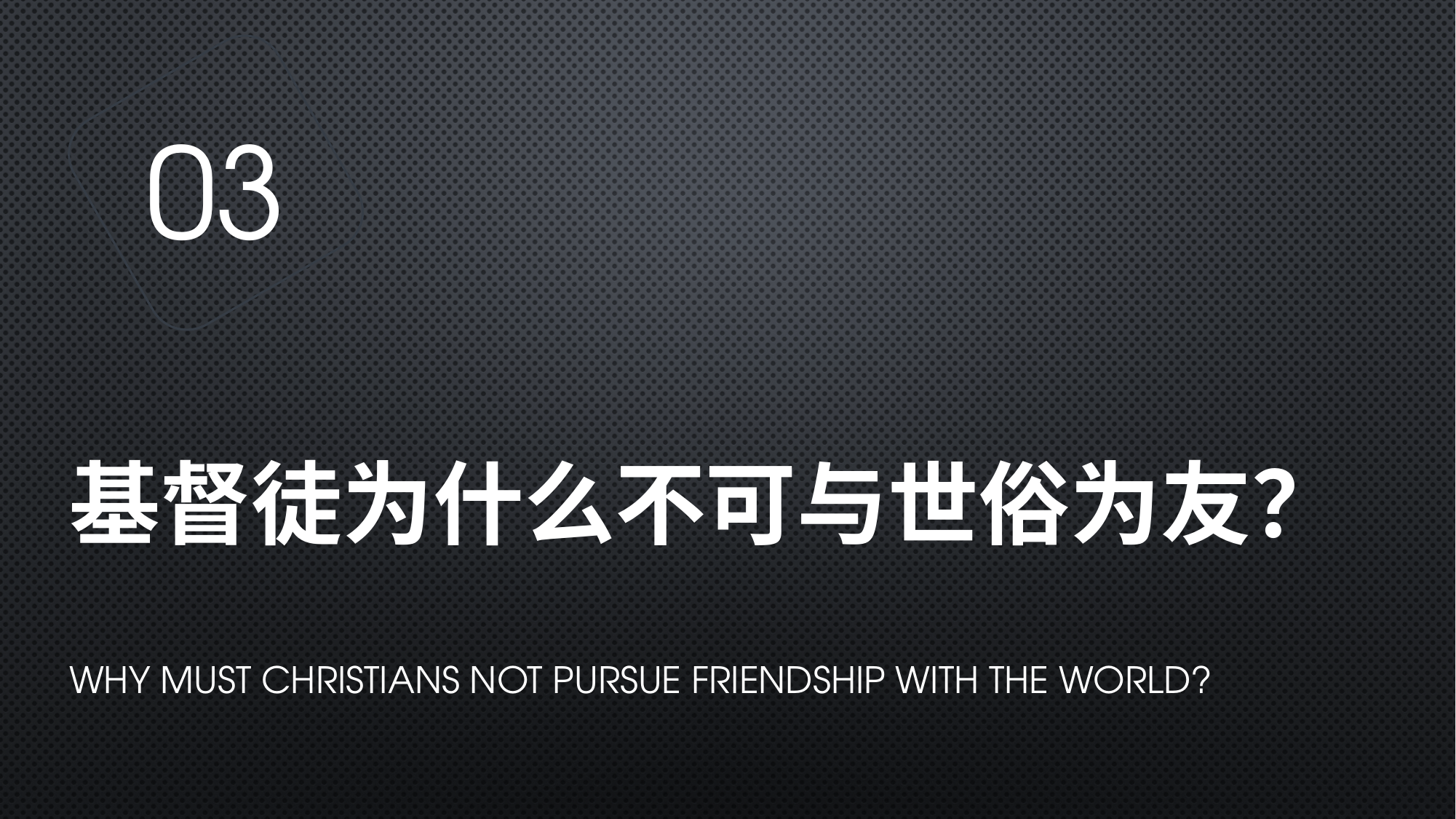

03
# 基督徒为什么不可与世俗为友？
Why Must Christians Not Pursue Friendship with the World?